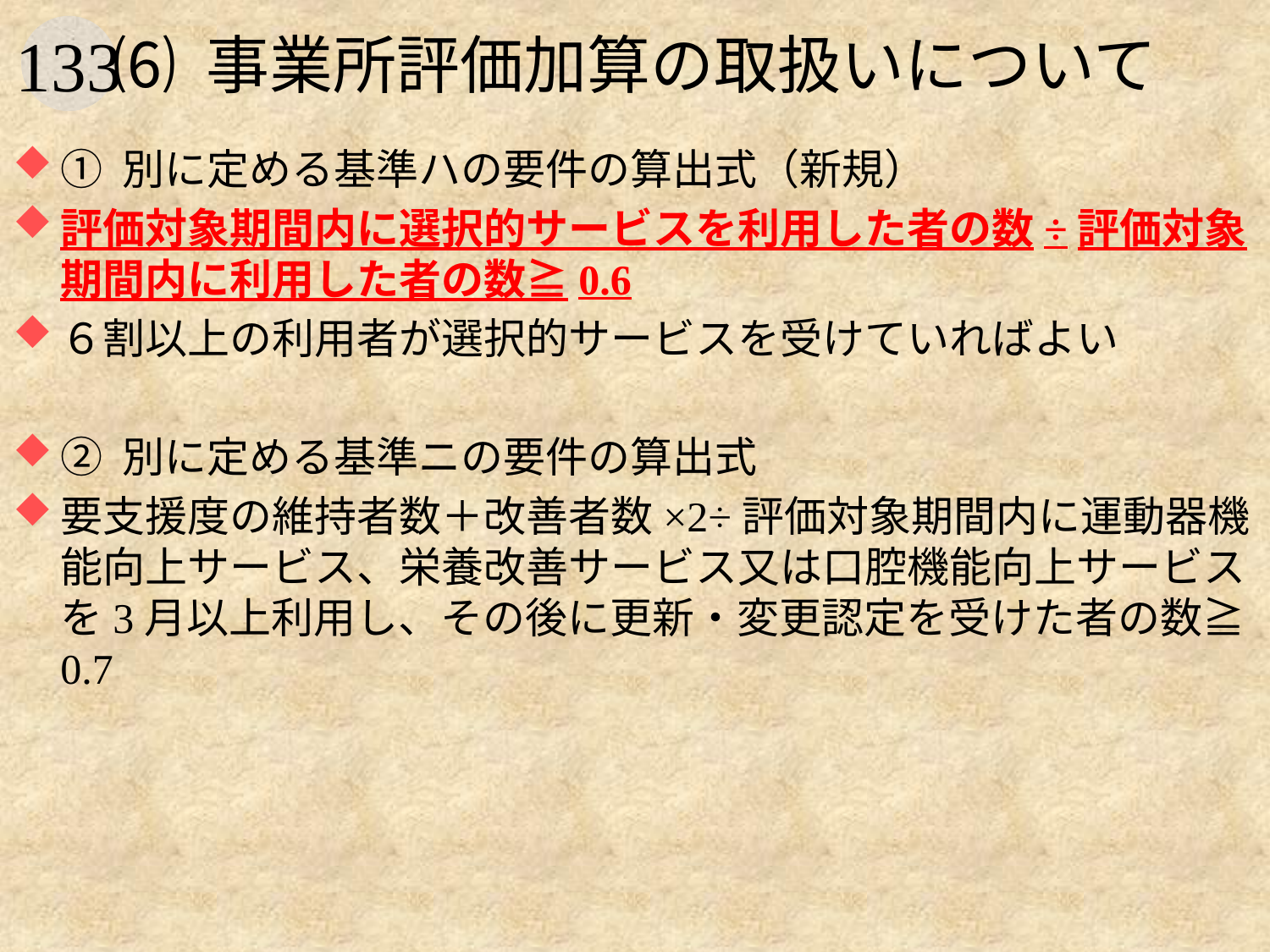

# ⑹ 事業所評価加算の取扱いについて
① 別に定める基準ハの要件の算出式（新規）
評価対象期間内に選択的サービスを利用した者の数÷評価対象期間内に利用した者の数≧0.6
６割以上の利用者が選択的サービスを受けていればよい

② 別に定める基準ニの要件の算出式
要支援度の維持者数＋改善者数×2÷評価対象期間内に運動器機能向上サービス、栄養改善サービス又は口腔機能向上サービスを3月以上利用し、その後に更新・変更認定を受けた者の数≧0.7